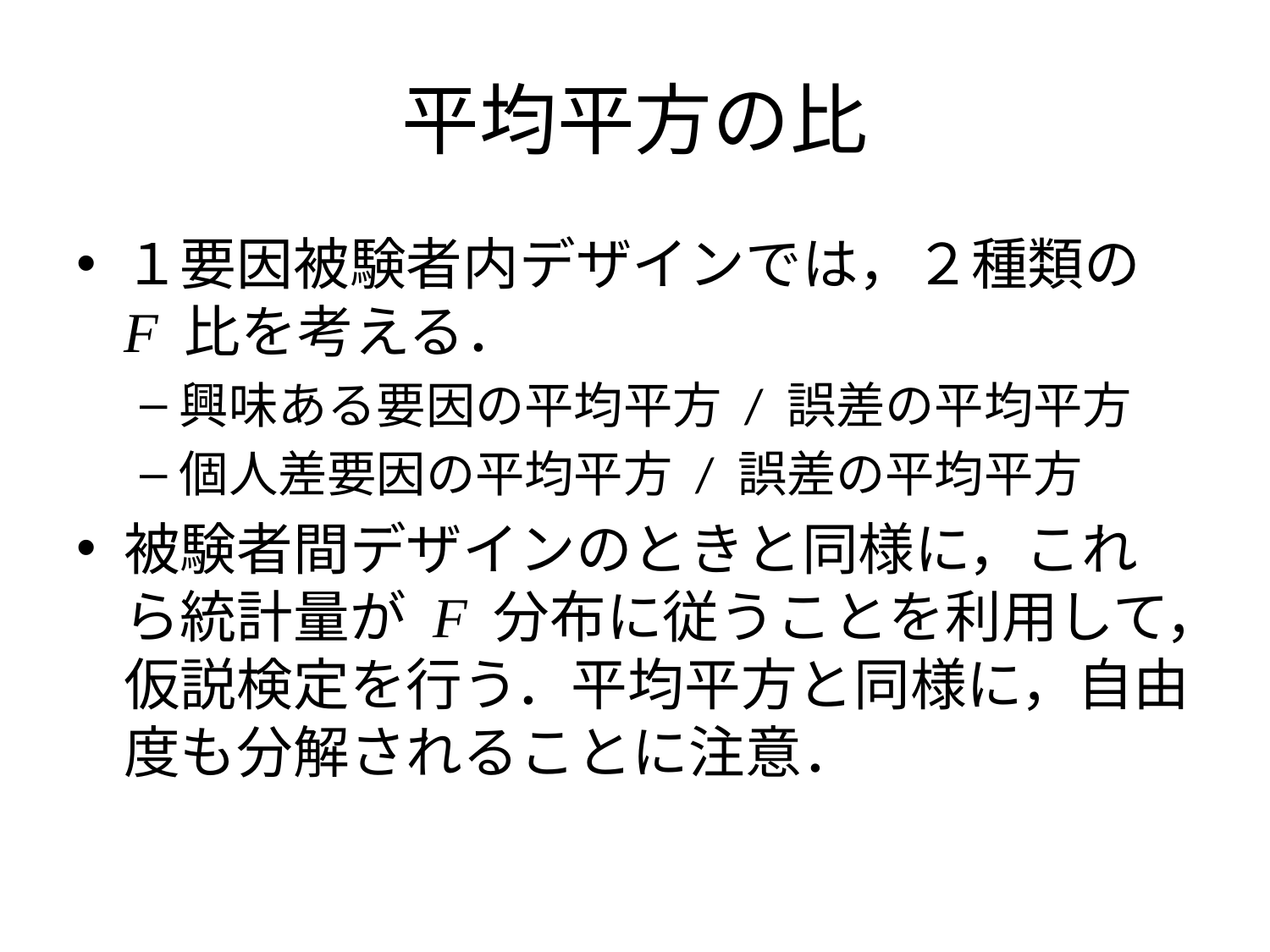

# 平均平方の比
１要因被験者内デザインでは，２種類の F 比を考える．
興味ある要因の平均平方 / 誤差の平均平方
個人差要因の平均平方 / 誤差の平均平方
被験者間デザインのときと同様に，これら統計量が F 分布に従うことを利用して，仮説検定を行う．平均平方と同様に，自由度も分解されることに注意．